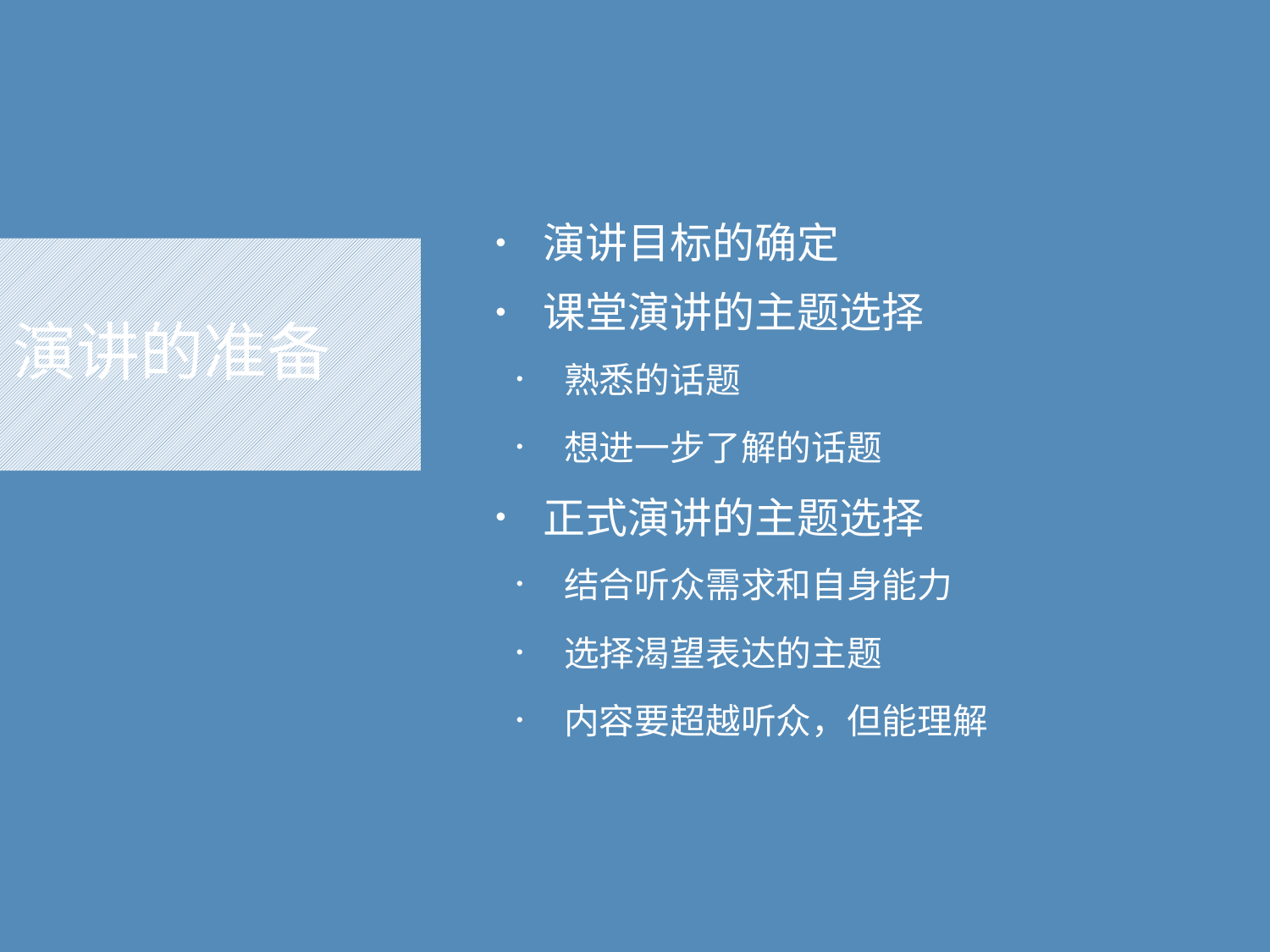

演讲目标的确定
课堂演讲的主题选择
熟悉的话题
想进一步了解的话题
正式演讲的主题选择
结合听众需求和自身能力
选择渴望表达的主题
内容要超越听众，但能理解
# 演讲的准备